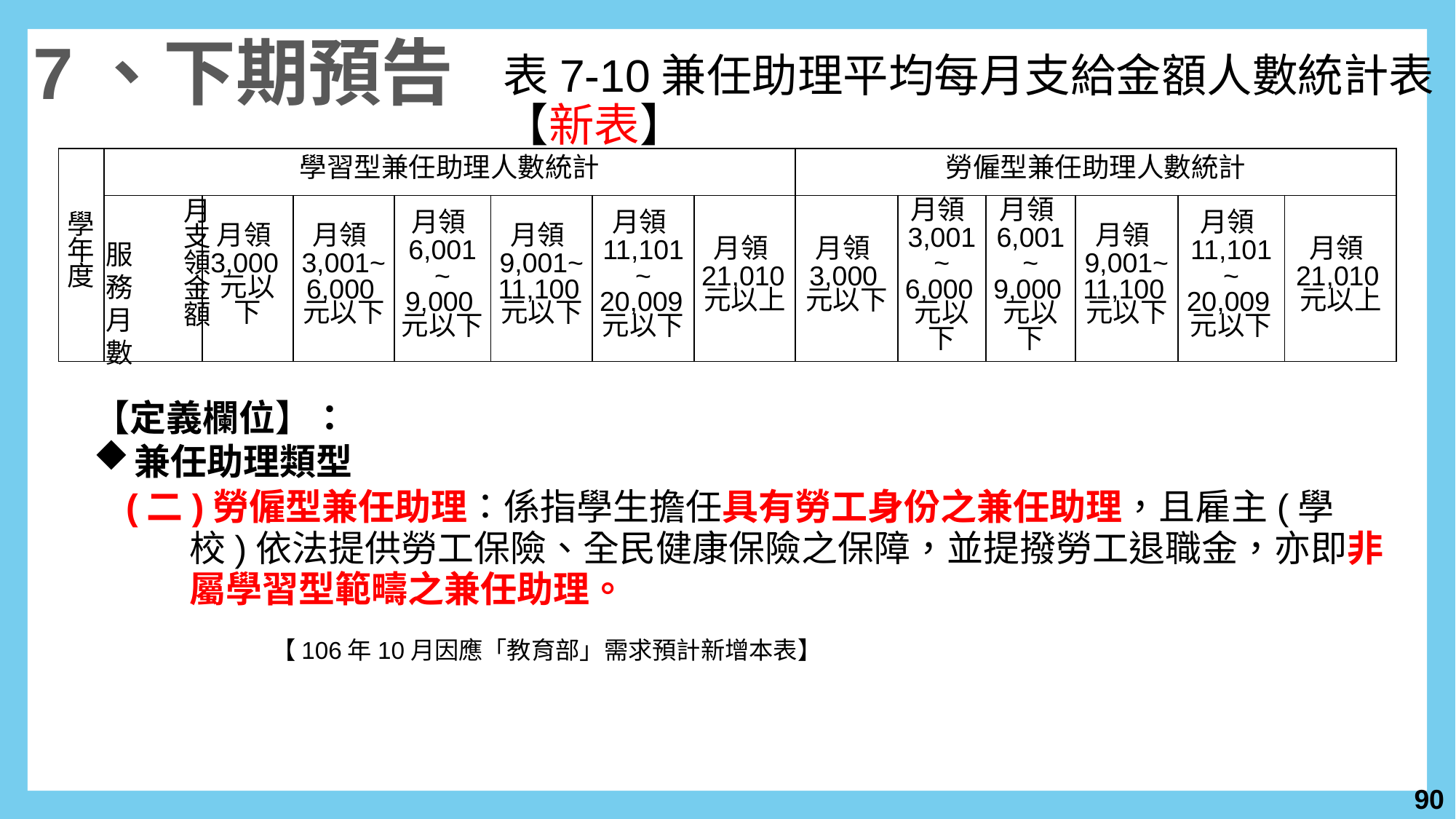

7、下期預告
表7-10兼任助理平均每月支給金額人數統計表【新表】

| 學年度 | 學習型兼任助理人數統計 |  |  |  |  |  |  | 勞僱型兼任助理人數統計 |  |  |  |  |  |
| --- | --- | --- | --- | --- | --- | --- | --- | --- | --- | --- | --- | --- | --- |
|  |  | 月領3,000元以下 | 月領3,001~ 6,000元以下 | 月領6,001~ 9,000元以下 | 月領9,001~ 11,100元以下 | 月領11,101~ 20,009元以下 | 月領21,010元以上 | 月領3,000元以下 | 月領3,001~ 6,000元以下 | 月領6,001~ 9,000元以下 | 月領9,001~ 11,100元以下 | 月領11,101~ 20,009元以下 | 月領21,010元以上 |
月支領金額
服務月數
【定義欄位】：
兼任助理類型
(二)勞僱型兼任助理：係指學生擔任具有勞工身份之兼任助理，且雇主(學校)依法提供勞工保險、全民健康保險之保障，並提撥勞工退職金，亦即非屬學習型範疇之兼任助理。
	【106年10月因應「教育部」需求預計新增本表】

90